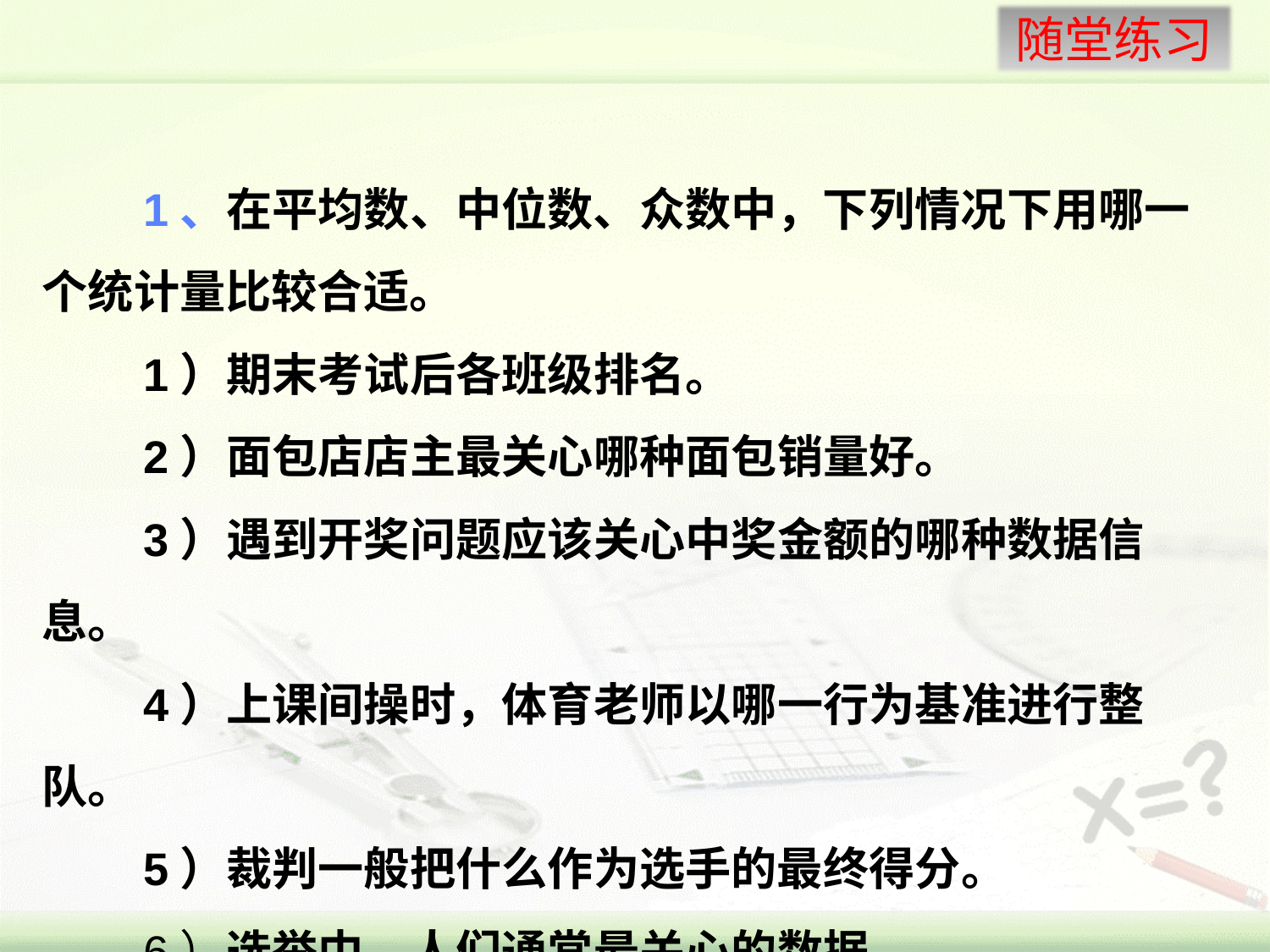

1、在平均数、中位数、众数中，下列情况下用哪一个统计量比较合适。
        1）期末考试后各班级排名。
        2）面包店店主最关心哪种面包销量好。
        3）遇到开奖问题应该关心中奖金额的哪种数据信息。
        4）上课间操时，体育老师以哪一行为基准进行整队。
        5）裁判一般把什么作为选手的最终得分。
        6）选举中，人们通常最关心的数据。